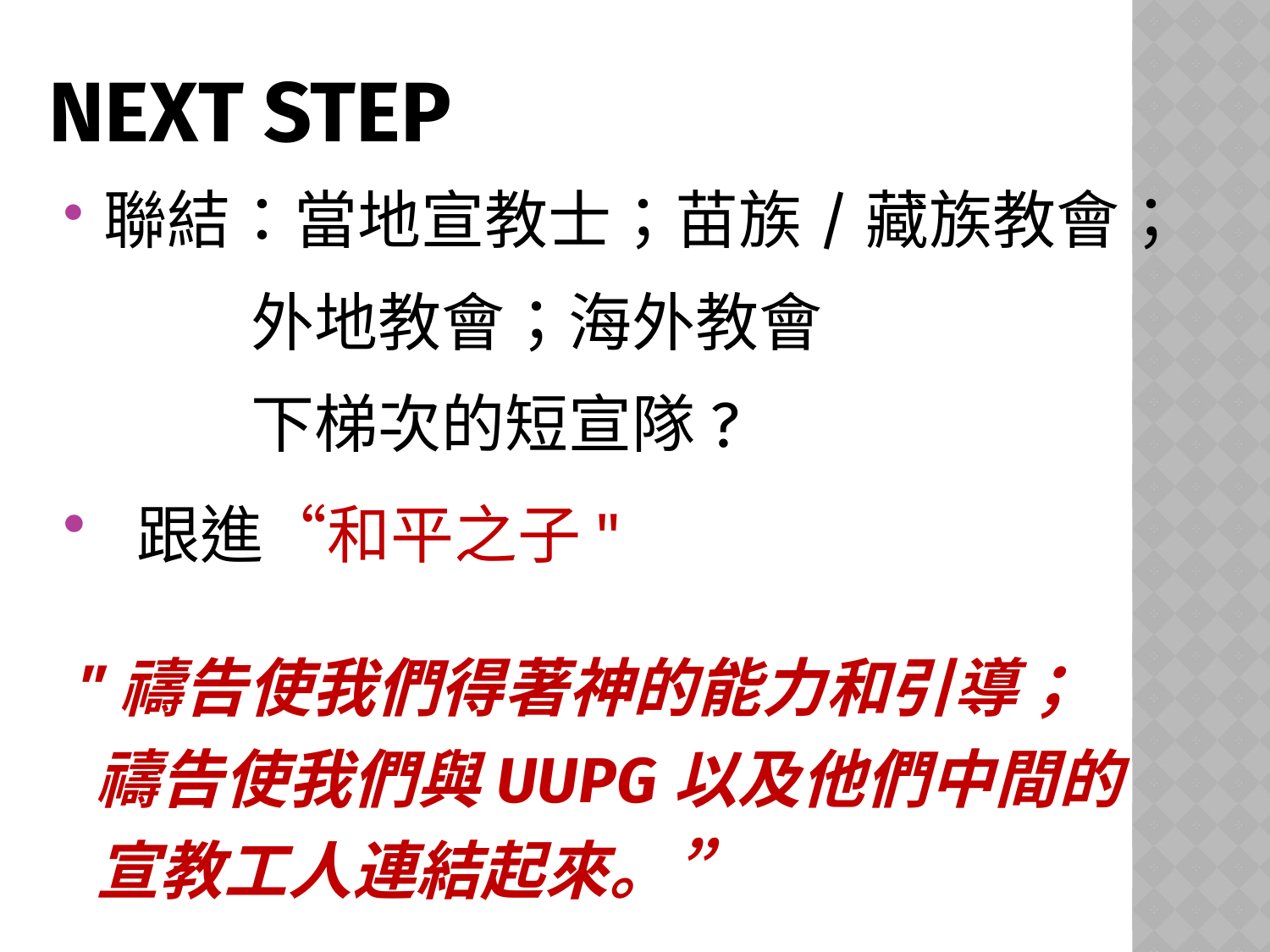

# Next Step
聯結：當地宣教士；苗族/藏族教會；
            外地教會；海外教會
            下梯次的短宣隊?
 跟進“和平之子"

"禱告使我們得著神的能力和引導；
 禱告使我們與UUPG以及他們中間的
 宣教工人連結起來。”